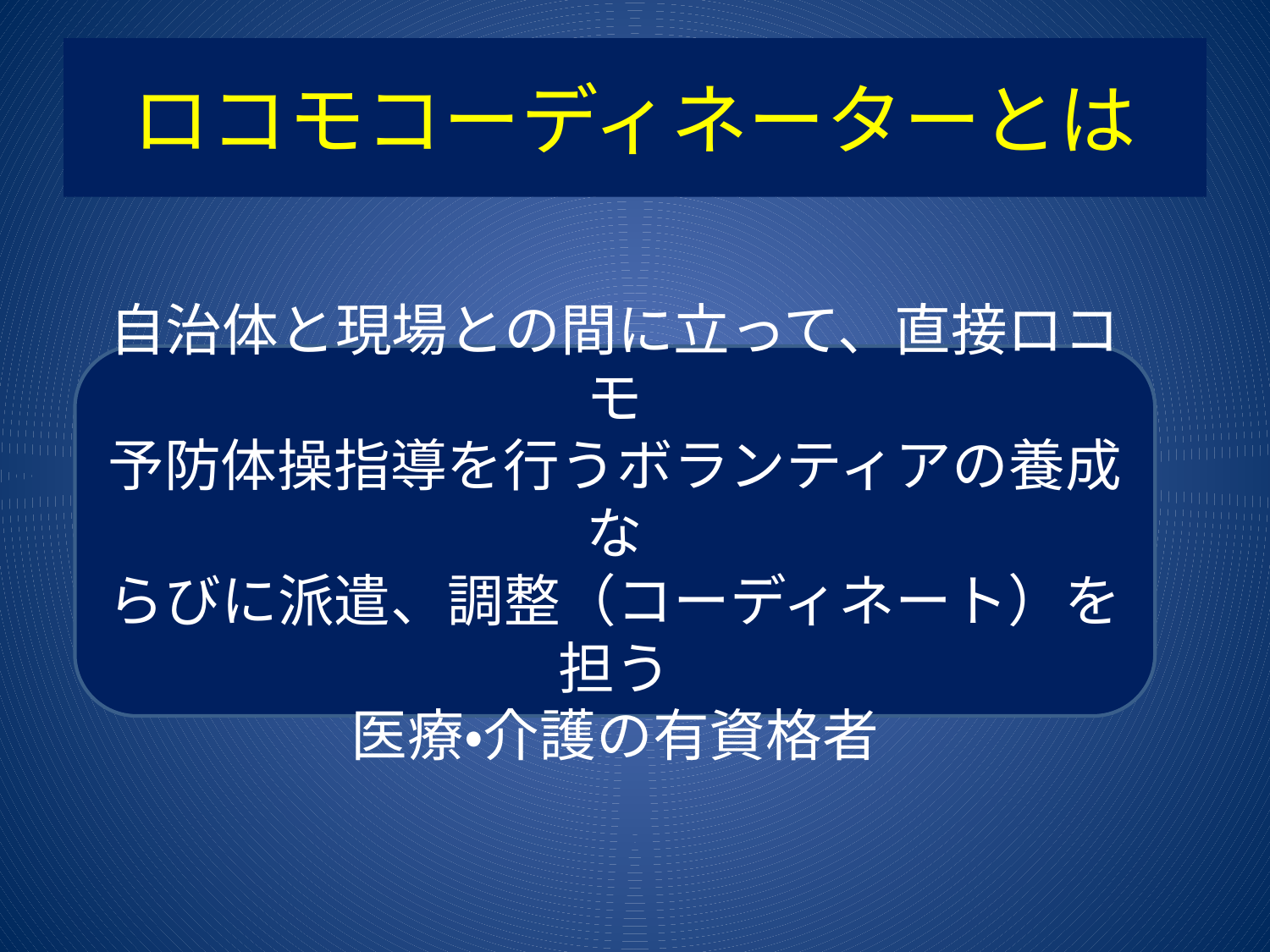

# ロコモコーディネーターとは
自治体と現場との間に立って、直接ロコモ
予防体操指導を行うボランティアの養成な
らびに派遣、調整（コーディネート）を担う
医療・介護の有資格者